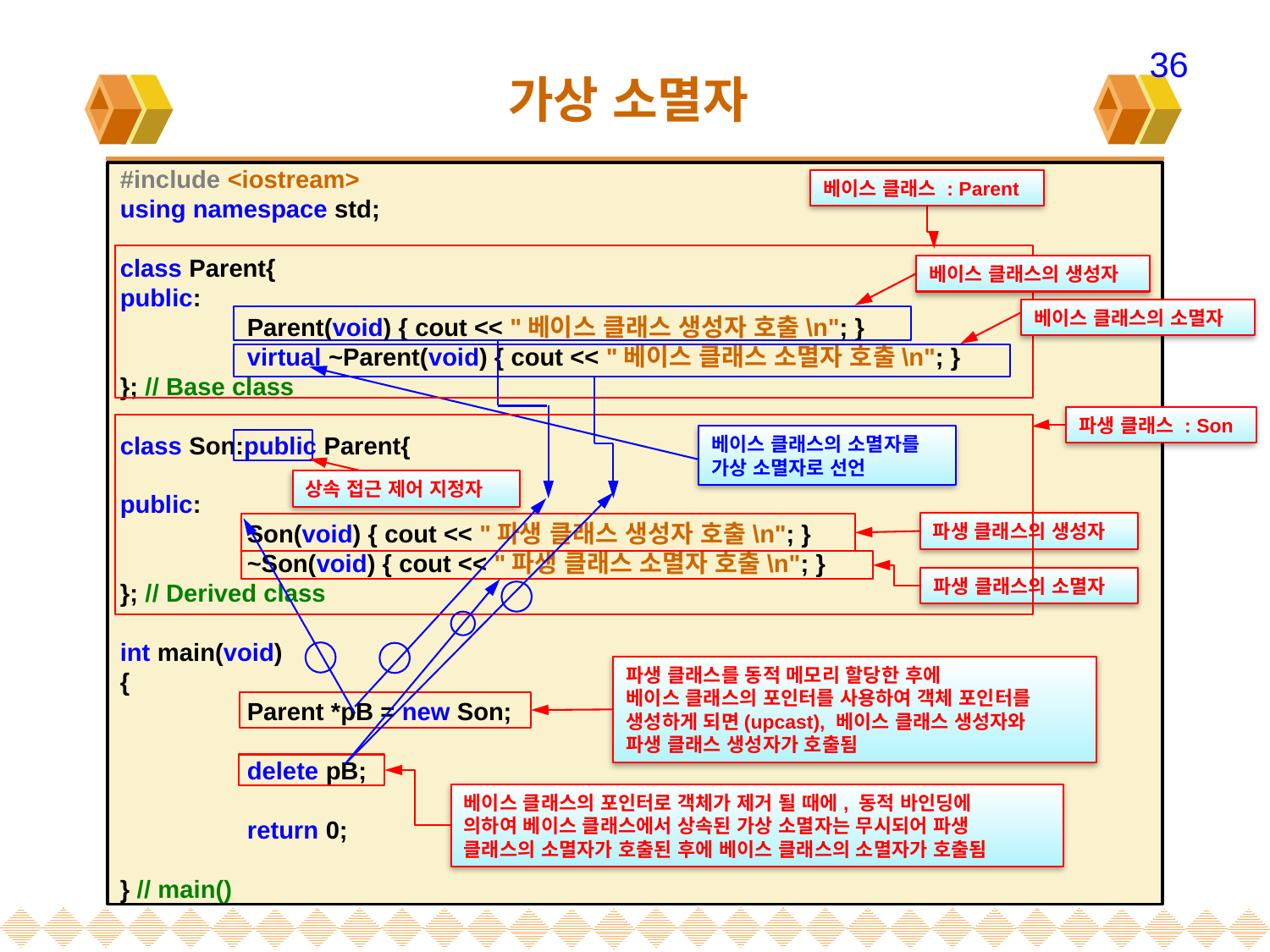

36
# 가상 소멸자
#include <iostream>
using namespace std;

class Parent{
public:
	Parent(void) { cout << "베이스 클래스 생성자 호출\n"; }
	virtual ~Parent(void) { cout << "베이스 클래스 소멸자 호출\n"; }
}; // Base class

class Son:public Parent{

public:
	Son(void) { cout << "파생 클래스 생성자 호출\n"; }
	~Son(void) { cout << "파생 클래스 소멸자 호출\n"; }
}; // Derived class

int main(void)
{
	Parent *pB = new Son;

	delete pB;

	return 0;

} // main()
베이스 클래스 : Parent

베이스 클래스의 생성자
베이스 클래스의 소멸자

파생 클래스 : Son

베이스 클래스의 소멸자를
가상 소멸자로 선언

상속 접근 제어 지정자
파생 클래스의 생성자

파생 클래스의 소멸자

파생 클래스를 동적 메모리 할당한 후에
베이스 클래스의 포인터를 사용하여 객체 포인터를
생성하게 되면(upcast), 베이스 클래스 생성자와
파생 클래스 생성자가 호출됨

베이스 클래스의 포인터로 객체가 제거 될 때에, 동적 바인딩에
의하여 베이스 클래스에서 상속된 가상 소멸자는 무시되어 파생
클래스의 소멸자가 호출된 후에 베이스 클래스의 소멸자가 호출됨